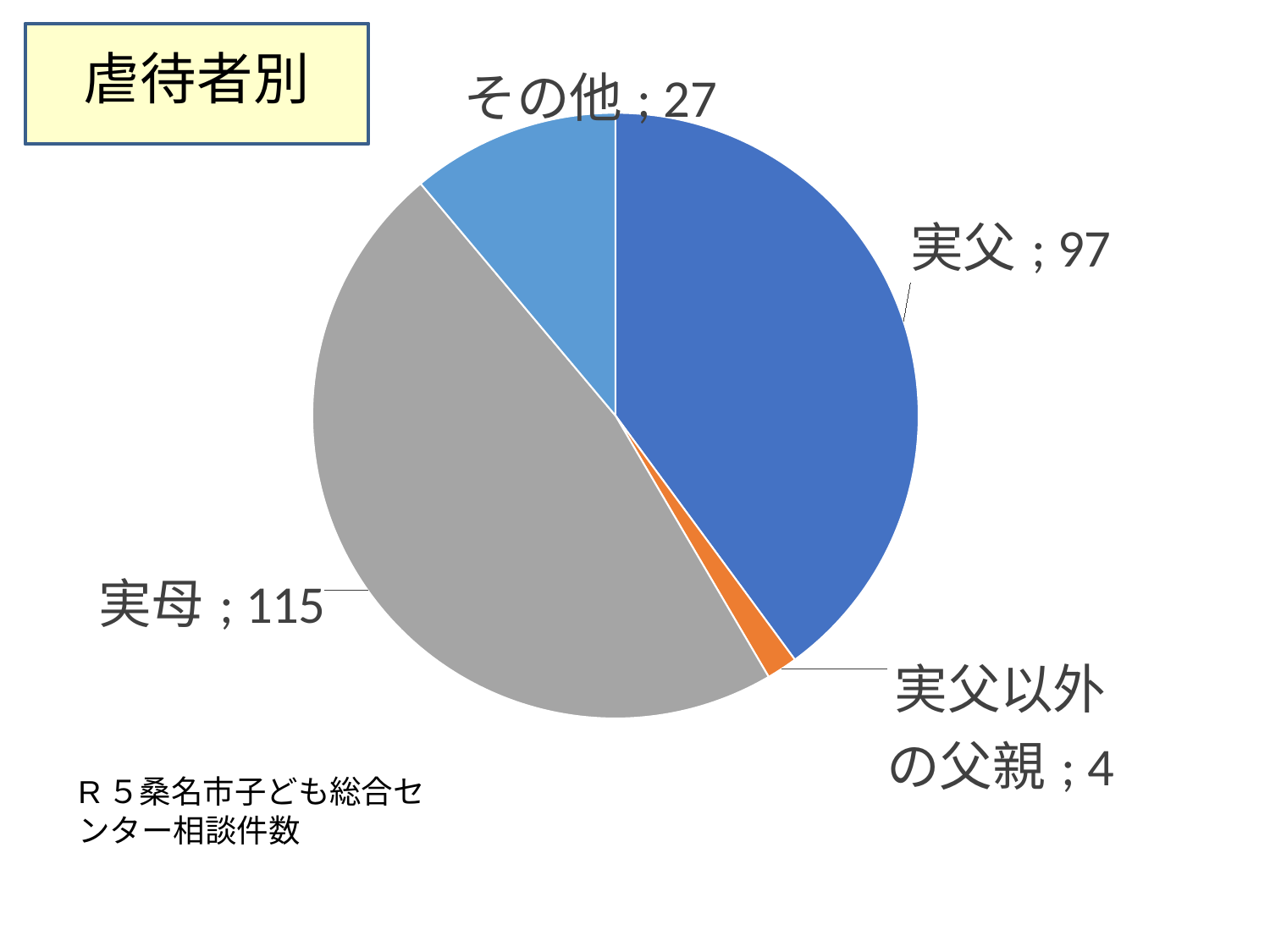

### Chart

| Category | 虐待者別 |
|---|---|
| 実父 | 97.0 |
| 実父以外の父親 | 4.0 |
| 実母 | 115.0 |
| 実母以外の母親 | 0.0 |
| その他 | 27.0 |